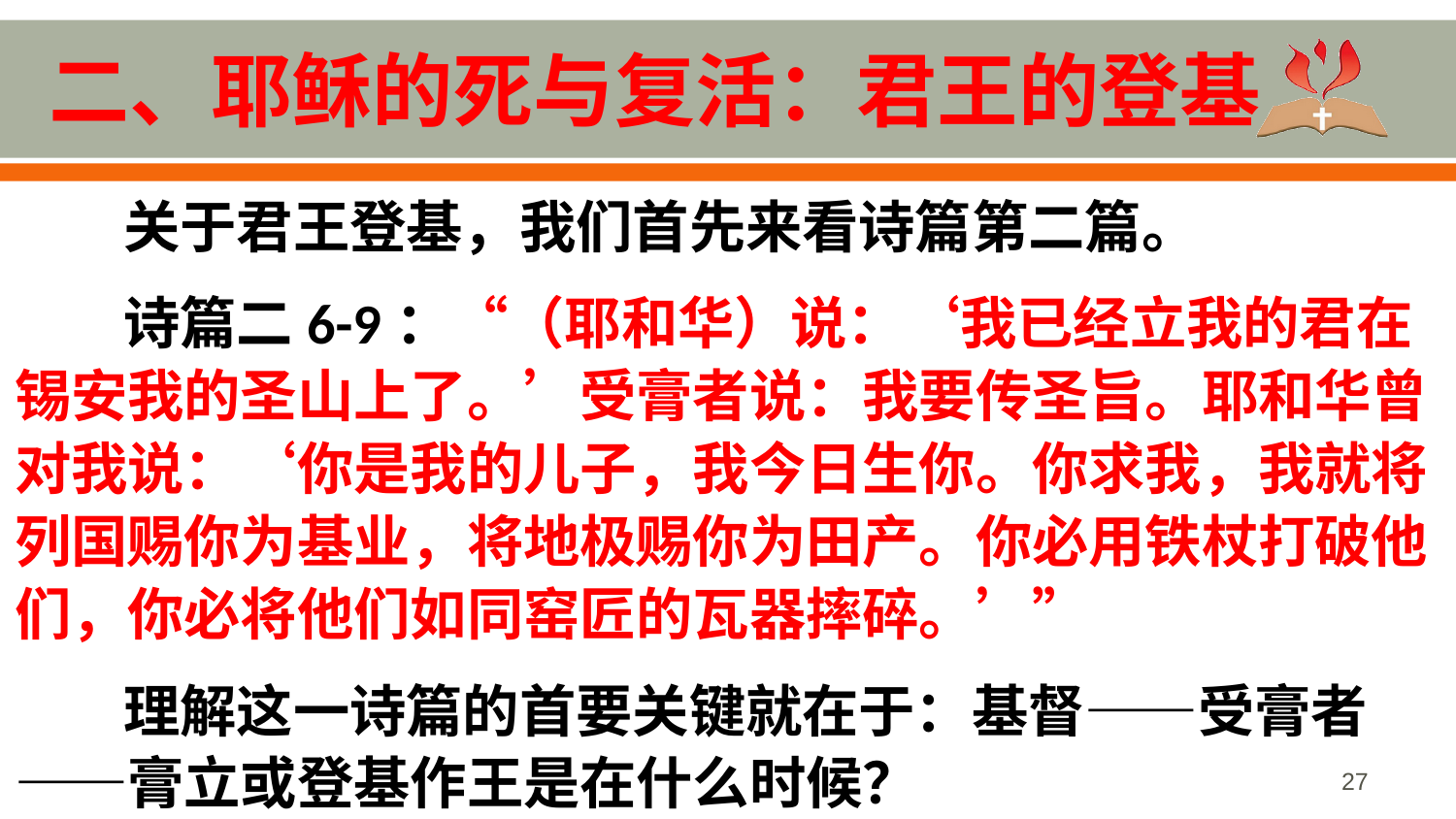

# 二、耶稣的死与复活：君王的登基
关于君王登基，我们首先来看诗篇第二篇。
诗篇二6-9：“（耶和华）说：‘我已经立我的君在锡安我的圣山上了。’受膏者说：我要传圣旨。耶和华曾对我说：‘你是我的儿子，我今日生你。你求我，我就将列国赐你为基业，将地极赐你为田产。你必用铁杖打破他们，你必将他们如同窑匠的瓦器摔碎。’”
理解这一诗篇的首要关键就在于：基督——受膏者——膏立或登基作王是在什么时候？

27